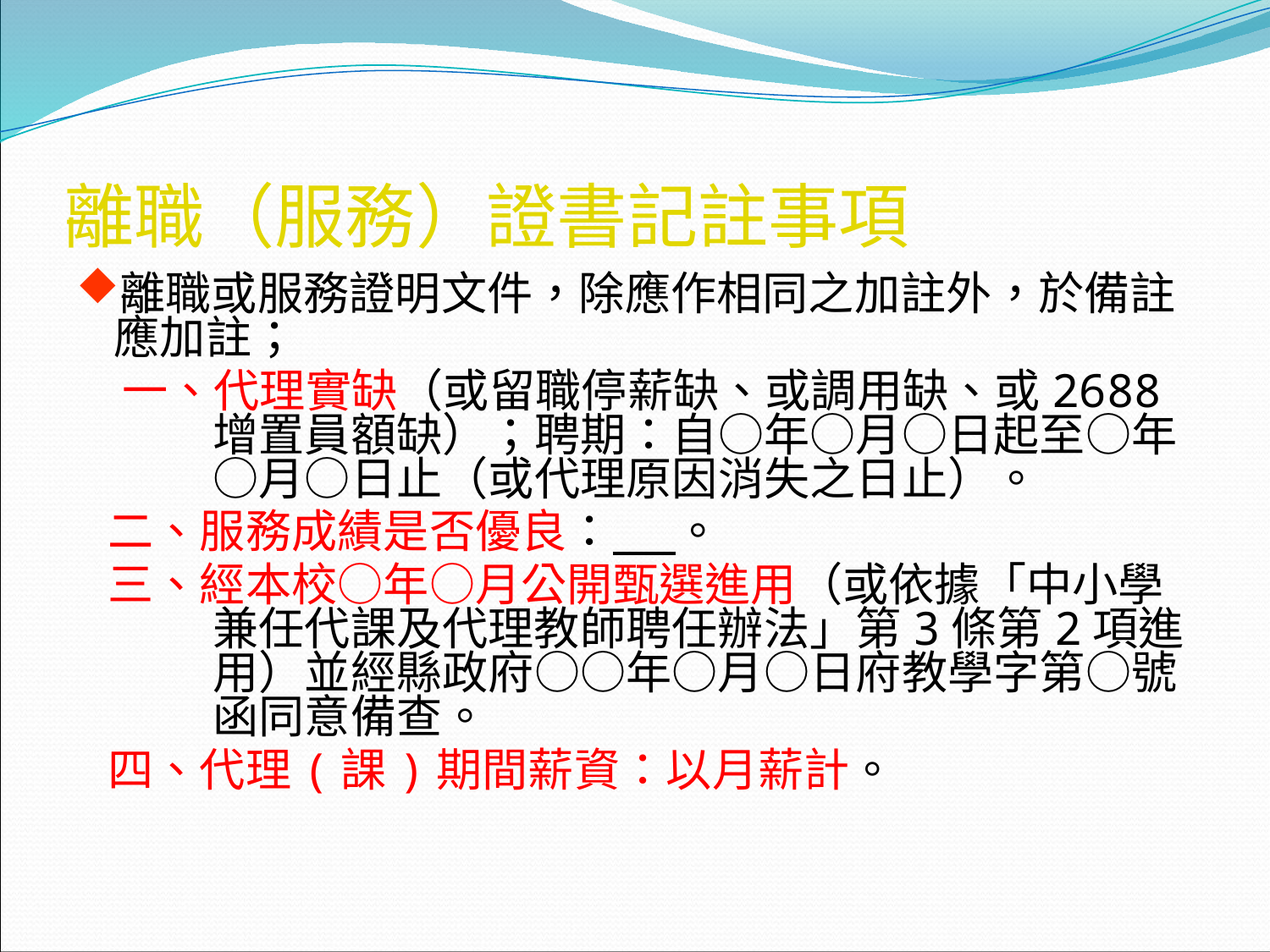

# 離職（服務）證書記註事項
離職或服務證明文件，除應作相同之加註外，於備註應加註；
　一、代理實缺（或留職停薪缺、或調用缺、或2688增置員額缺）；聘期：自○年○月○日起至○年○月○日止（或代理原因消失之日止）。
  二、服務成績是否優良：      。
  三、經本校○年○月公開甄選進用（或依據「中小學兼任代課及代理教師聘任辦法」第3條第2項進用）並經縣政府○○年○月○日府教學字第○號函同意備查。
  四、代理(課)期間薪資：以月薪計。